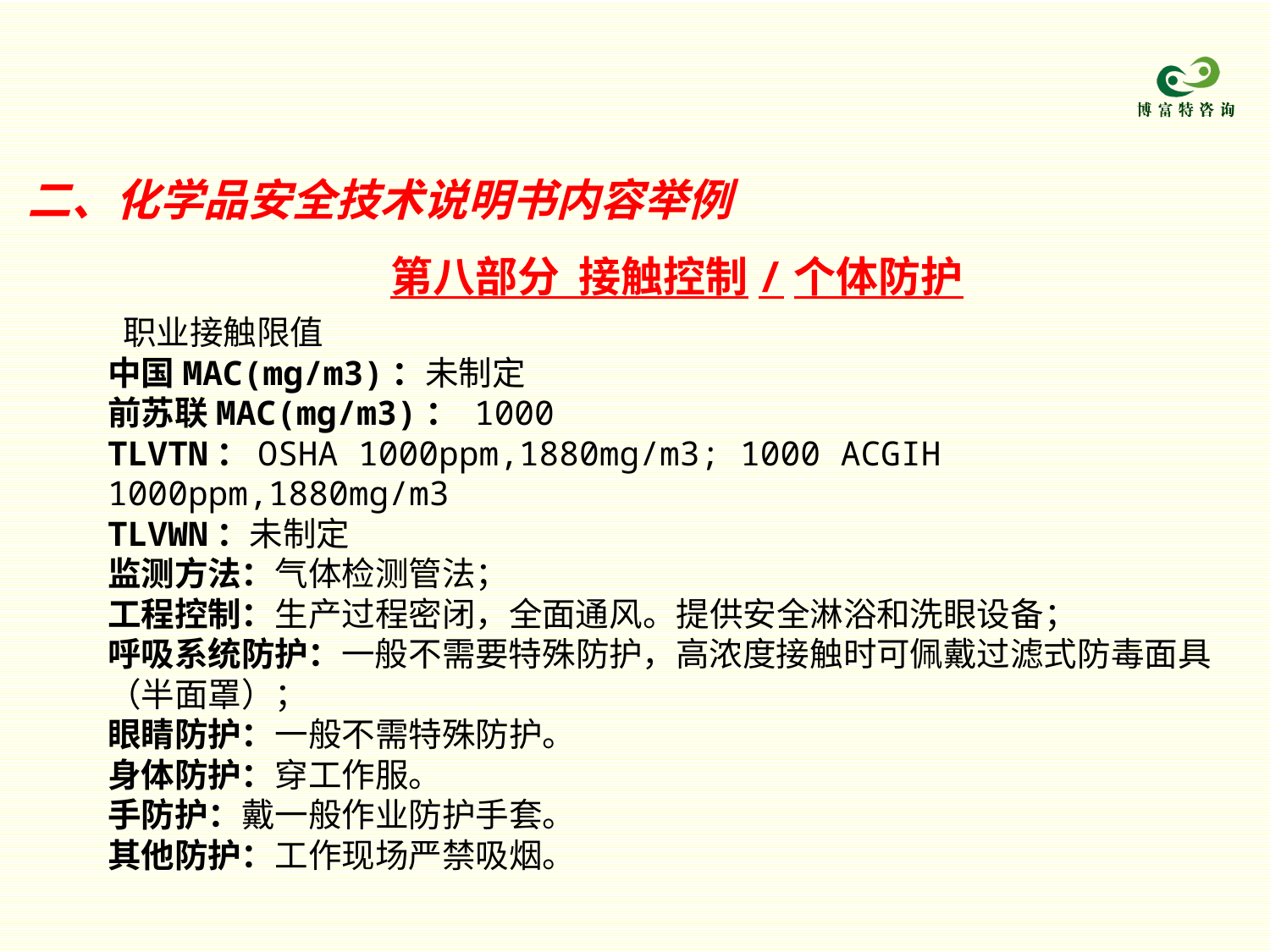

二、化学品安全技术说明书内容举例
第八部分  接触控制/个体防护
 职业接触限值
中国MAC(mg/m3)：未制定
前苏联MAC(mg/m3)： 1000
TLVTN：OSHA 1000ppm,1880mg/m3; 1000 ACGIH 1000ppm,1880mg/m3
TLVWN：未制定
监测方法：气体检测管法；
工程控制：生产过程密闭，全面通风。提供安全淋浴和洗眼设备；
呼吸系统防护：一般不需要特殊防护，高浓度接触时可佩戴过滤式防毒面具
（半面罩）；
眼睛防护：一般不需特殊防护。
身体防护：穿工作服。
手防护：戴一般作业防护手套。
其他防护：工作现场严禁吸烟。